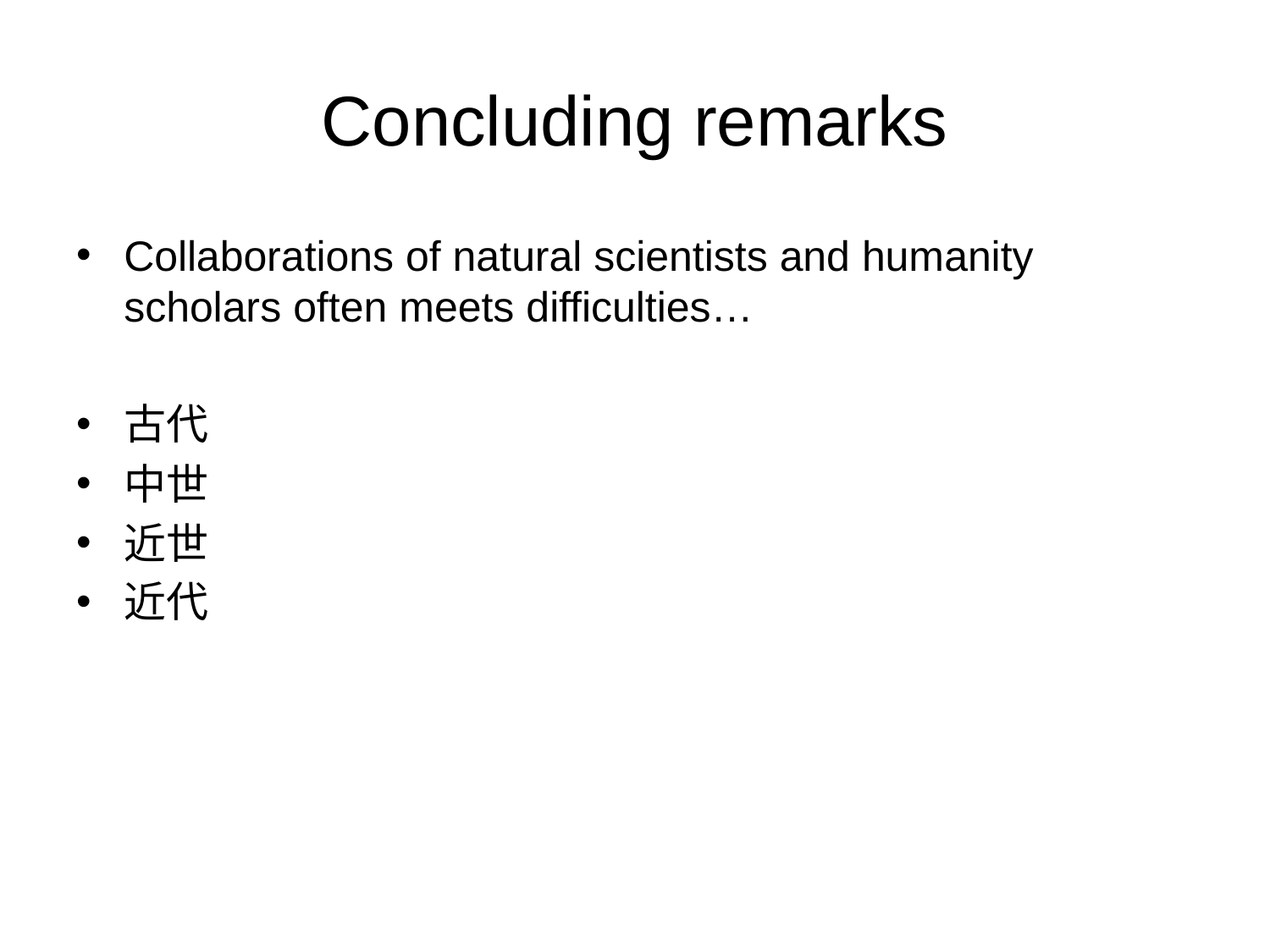

# Concluding remarks
Collaborations of natural scientists and humanity scholars often meets difficulties…

古代
中世
近世
近代